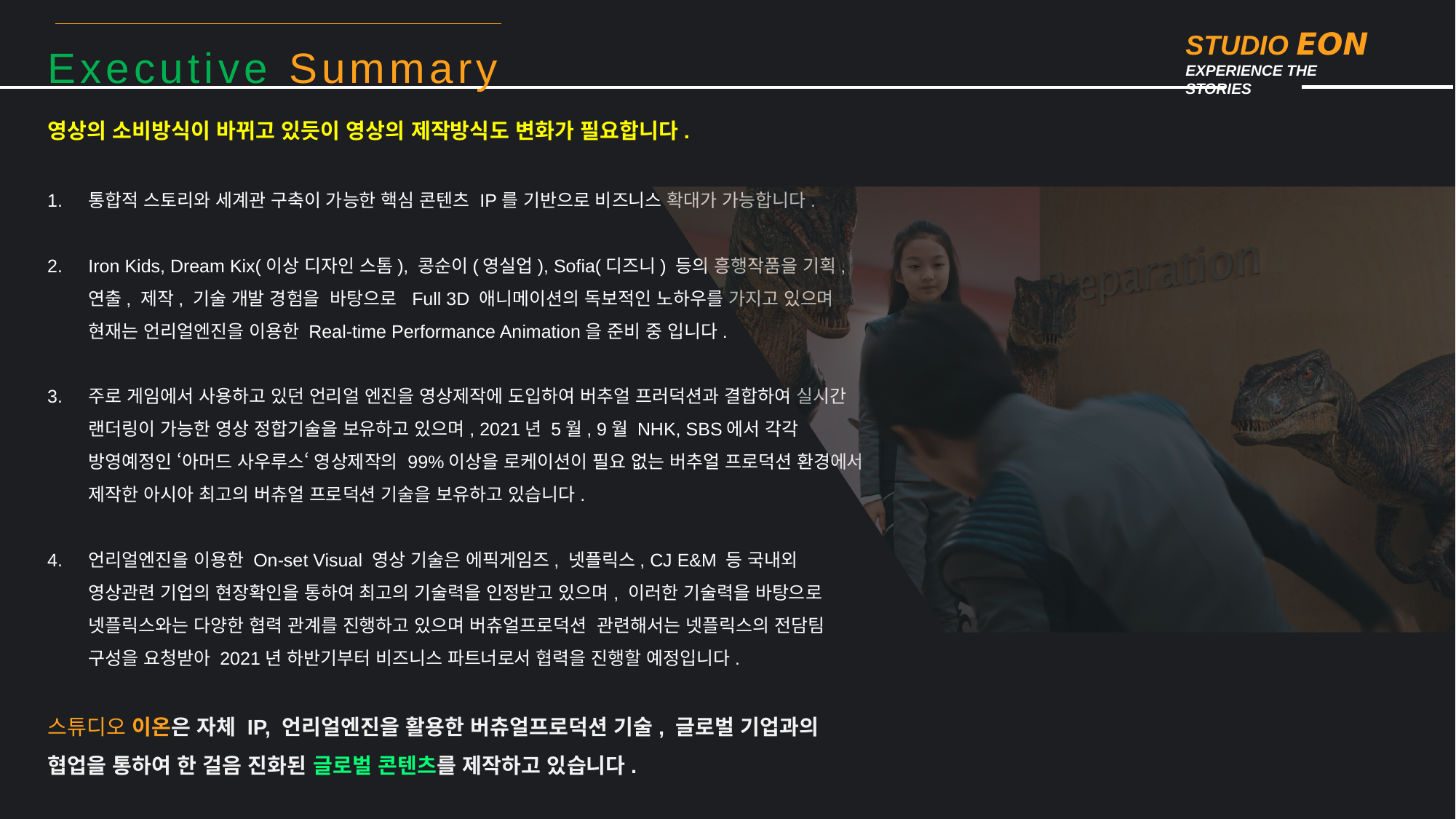

Executive Summary
영상의 소비방식이 바뀌고 있듯이 영상의 제작방식도 변화가 필요합니다.

통합적 스토리와 세계관 구축이 가능한 핵심 콘텐츠 IP를 기반으로 비즈니스 확대가 가능합니다.

Iron Kids, Dream Kix(이상 디자인 스톰), 콩순이(영실업), Sofia(디즈니) 등의 흥행작품을 기획, 연출, 제작, 기술 개발 경험을  바탕으로  Full 3D 애니메이션의 독보적인 노하우를 가지고 있으며  현재는 언리얼엔진을 이용한 Real-time Performance Animation을 준비 중 입니다.

주로 게임에서 사용하고 있던 언리얼 엔진을 영상제작에 도입하여 버추얼 프러덕션과 결합하여 실시간 랜더링이 가능한 영상 정합기술을 보유하고 있으며, 2021년 5월, 9월 NHK, SBS에서 각각 방영예정인 ‘아머드 사우루스‘ 영상제작의 99%이상을 로케이션이 필요 없는 버추얼 프로덕션 환경에서 제작한 아시아 최고의 버츄얼 프로덕션 기술을 보유하고 있습니다.

언리얼엔진을 이용한 On-set Visual 영상 기술은 에픽게임즈, 넷플릭스, CJ E&M 등 국내외 영상관련 기업의 현장확인을 통하여 최고의 기술력을 인정받고 있으며, 이러한 기술력을 바탕으로 넷플릭스와는 다양한 협력 관계를 진행하고 있으며 버츄얼프로덕션  관련해서는 넷플릭스의 전담팀 구성을 요청받아 2021년 하반기부터 비즈니스 파트너로서 협력을 진행할 예정입니다.

스튜디오 이온은 자체 IP, 언리얼엔진을 활용한 버츄얼프로덕션 기술, 글로벌 기업과의 협업을 통하여 한 걸음 진화된 글로벌 콘텐츠를 제작하고 있습니다.